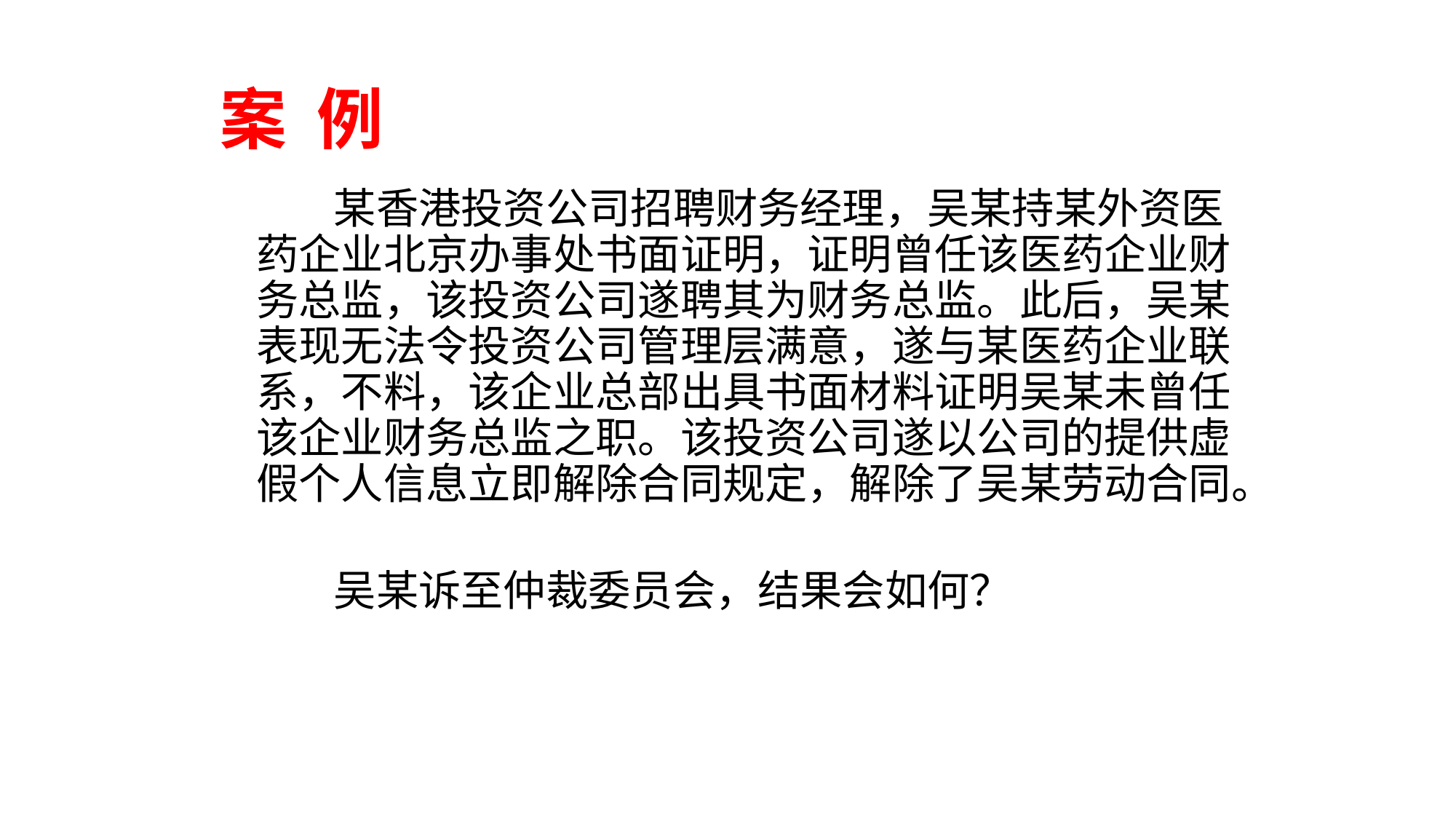

# 案  例
          某香港投资公司招聘财务经理，吴某持某外资医药企业北京办事处书面证明，证明曾任该医药企业财务总监，该投资公司遂聘其为财务总监。此后，吴某表现无法令投资公司管理层满意，遂与某医药企业联系，不料，该企业总部出具书面材料证明吴某未曾任该企业财务总监之职。该投资公司遂以公司的提供虚假个人信息立即解除合同规定，解除了吴某劳动合同。
          吴某诉至仲裁委员会，结果会如何？